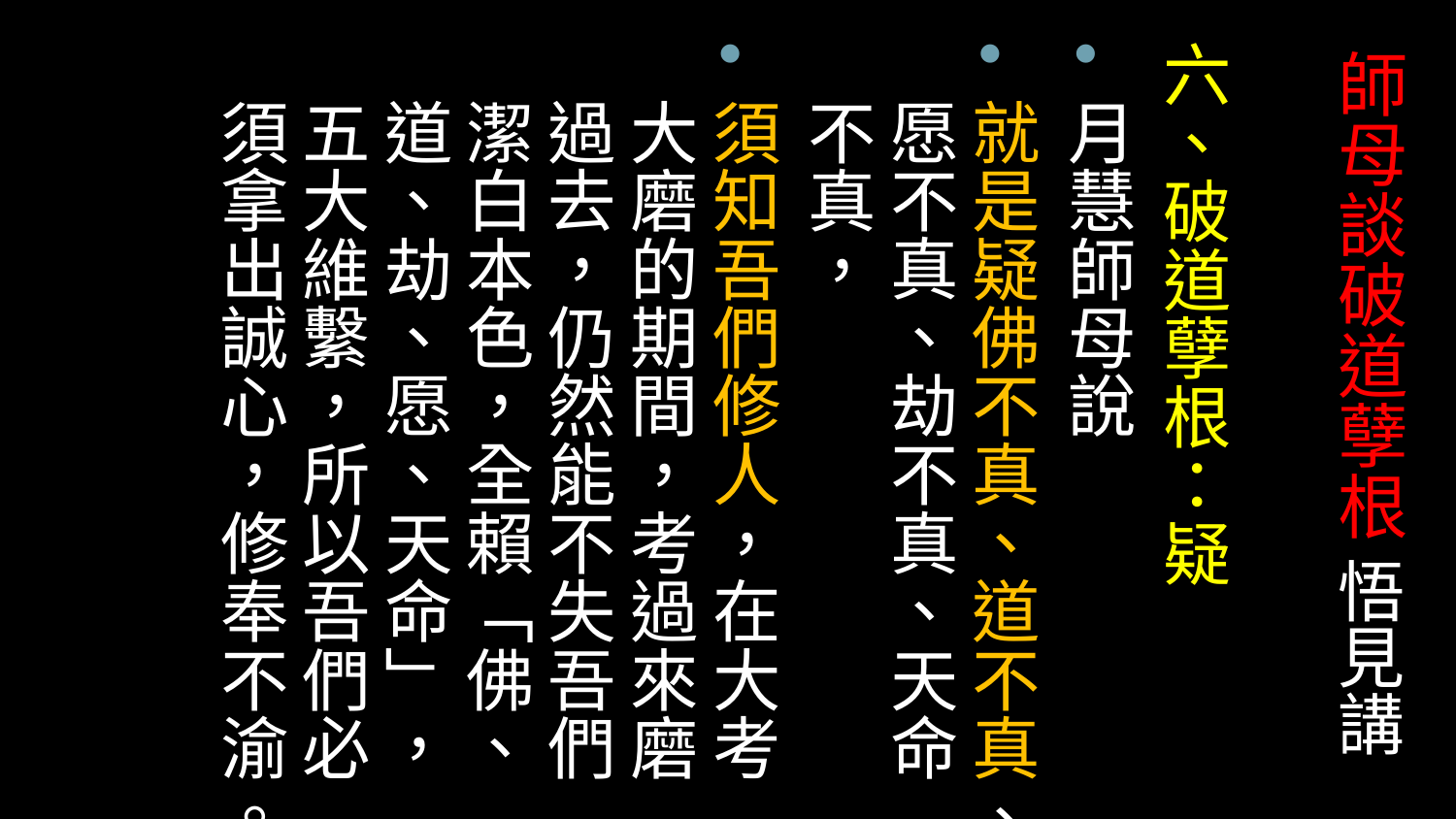

# 師母談破道孽根 悟見講
六、破道孽根：疑
月慧師母說
就是疑佛不真、道不真、愿不真、劫不真、天命不真，
須知吾們修人，在大考大磨的期間，考過來磨過去，仍然能不失吾們潔白本色，全賴「佛、道、劫、愿、天命」，五大維繫，所以吾們必須拿出誠心，修奉不渝。